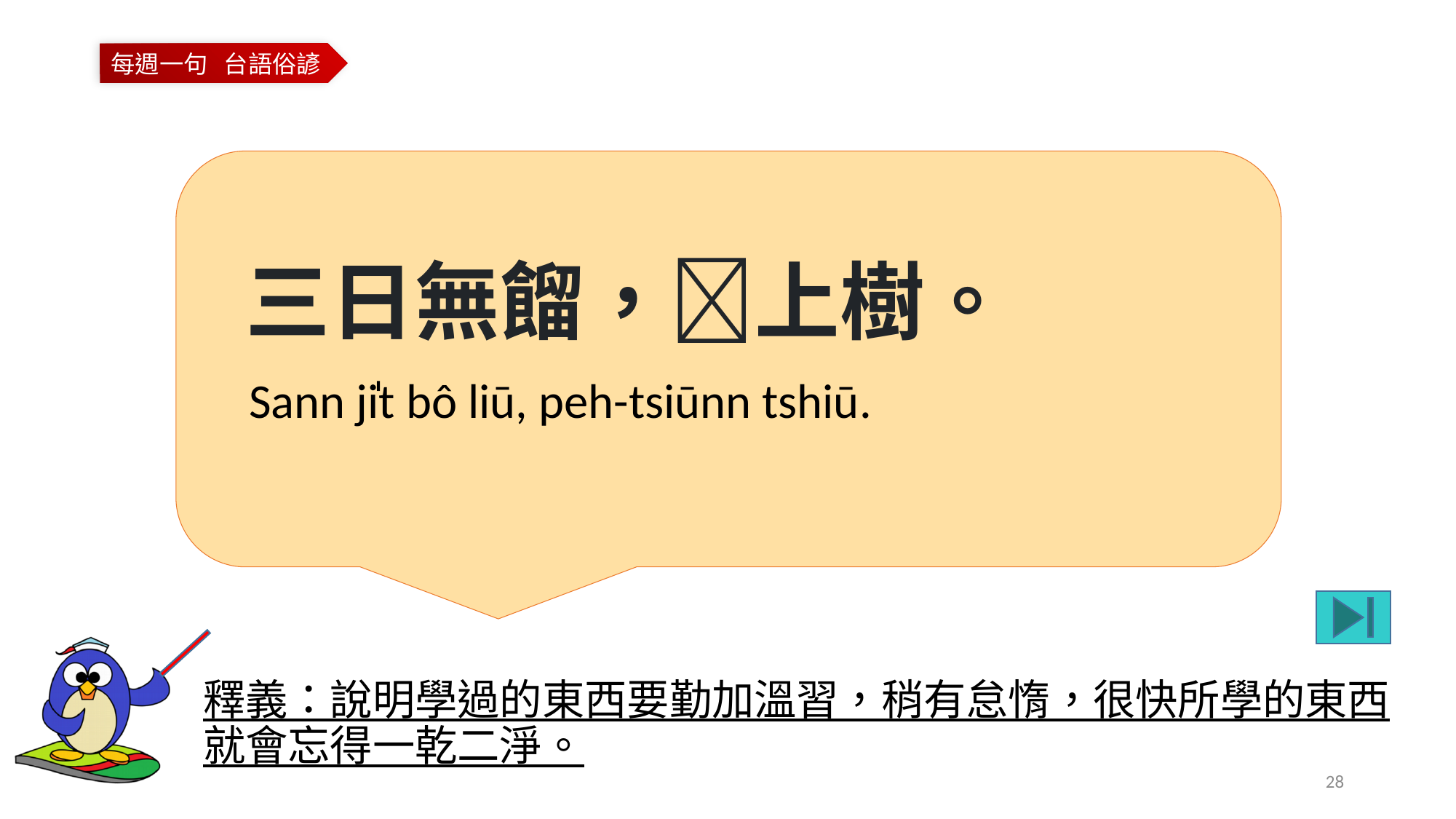

三日無餾，𬦰上樹。
Sann ji̍t bô liū, peh-tsiūnn tshiū.

釋義：說明學過的東西要勤加溫習，稍有怠惰，很快所學的東西就會忘得一乾二淨。
28